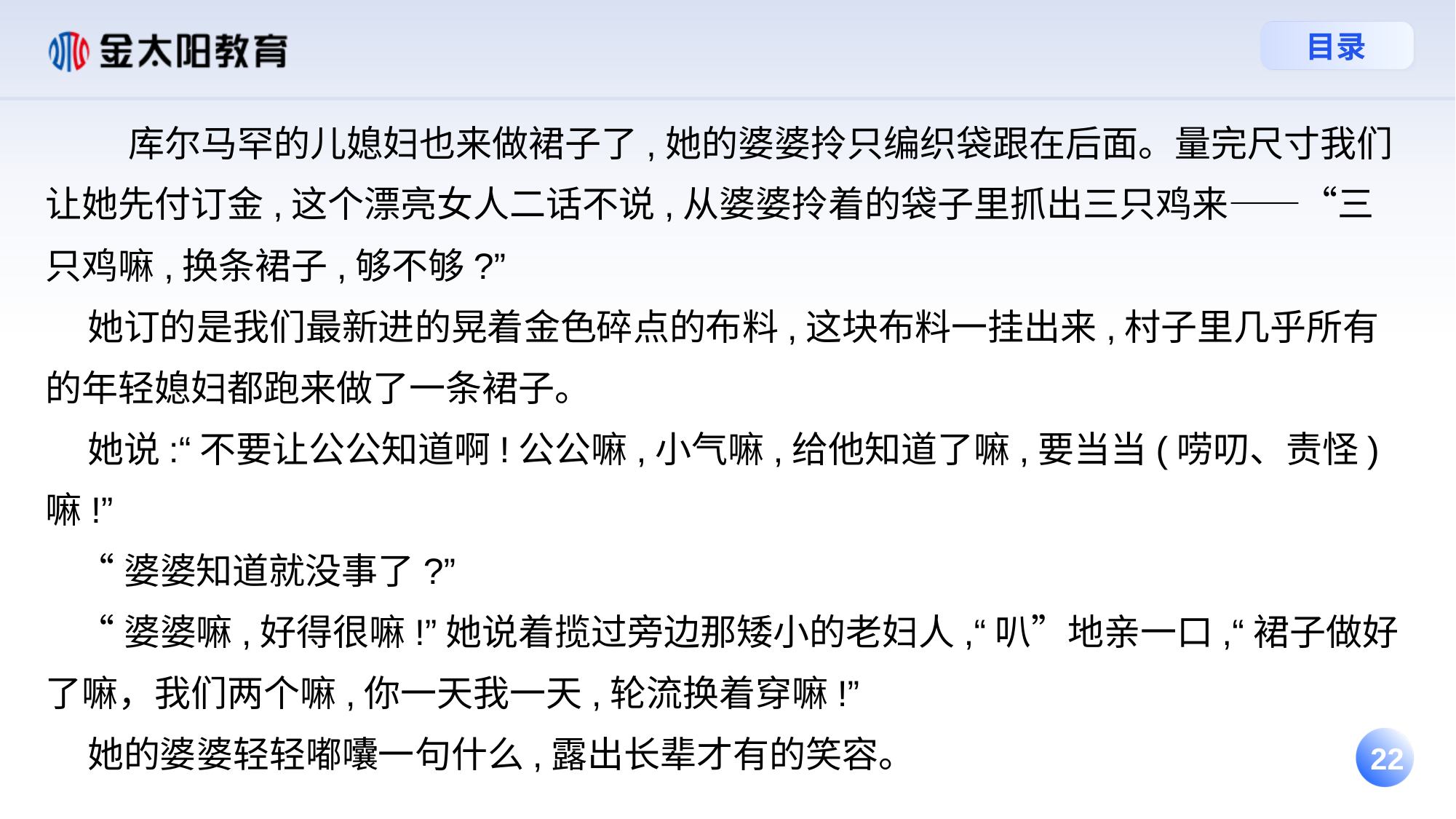

库尔马罕的儿媳妇也来做裙子了,她的婆婆拎只编织袋跟在后面。量完尺寸我们让她先付订金,这个漂亮女人二话不说,从婆婆拎着的袋子里抓出三只鸡来——“三只鸡嘛,换条裙子,够不够?”
    她订的是我们最新进的晃着金色碎点的布料,这块布料一挂出来,村子里几乎所有的年轻媳妇都跑来做了一条裙子。
    她说:“不要让公公知道啊!公公嘛,小气嘛,给他知道了嘛,要当当(唠叨、责怪)嘛!”
    “婆婆知道就没事了?”
    “婆婆嘛,好得很嘛!”她说着揽过旁边那矮小的老妇人,“叭”地亲一口,“裙子做好了嘛，我们两个嘛,你一天我一天,轮流换着穿嘛!”
    她的婆婆轻轻嘟囔一句什么,露出长辈才有的笑容。